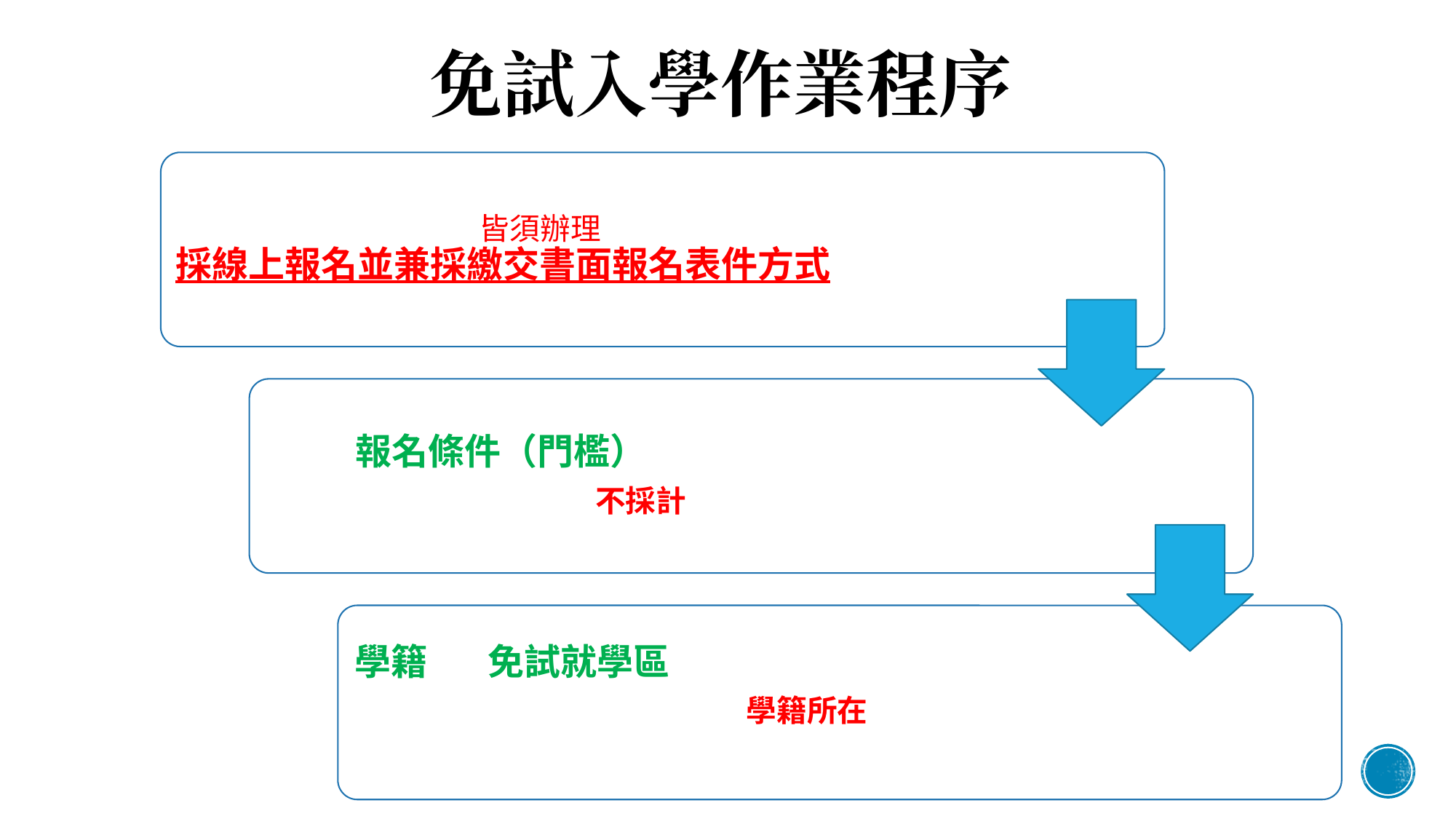

# 免試入學作業程序

各高級中等學校及五專皆須辦理免試入學
採線上報名並兼採繳交書面報名表件方式

不訂定報名條件（門檻）
各高級中等學校及五專不採計國中在校學科成績

學籍所在免試就學區入學
學生參加就讀或畢業之國中學籍所在免試就學區為原則